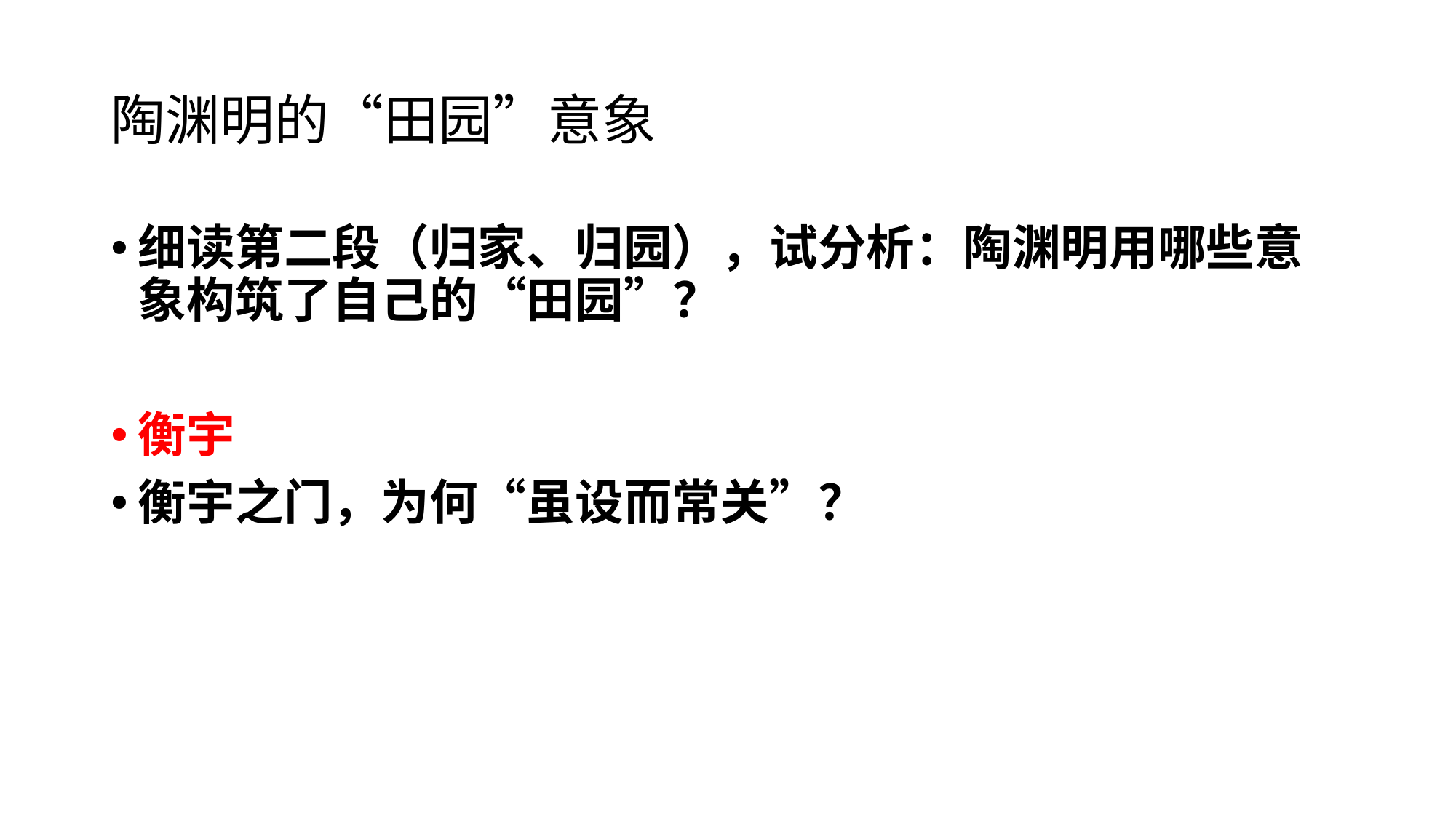

# 陶渊明的“田园”意象
细读第二段（归家、归园），试分析：陶渊明用哪些意象构筑了自己的“田园”？

衡宇
衡宇之门，为何“虽设而常关”？